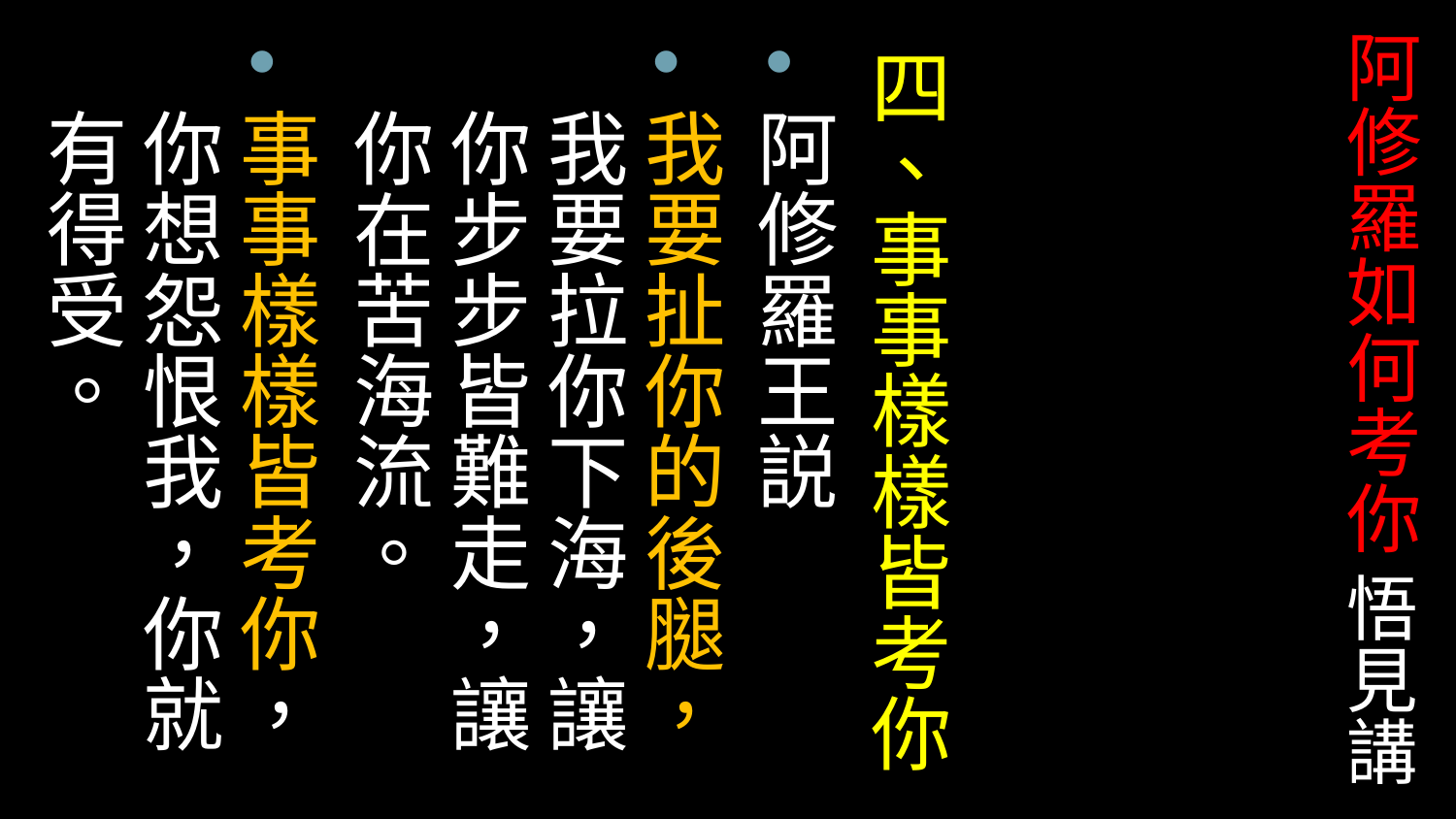

# 阿修羅如何考你 悟見講
四、事事樣樣皆考你
阿修羅王説
我要扯你的後腿，我要拉你下海，讓你步步皆難走，讓你在苦海流。
事事樣樣皆考你，你想怨恨我，你就有得受。